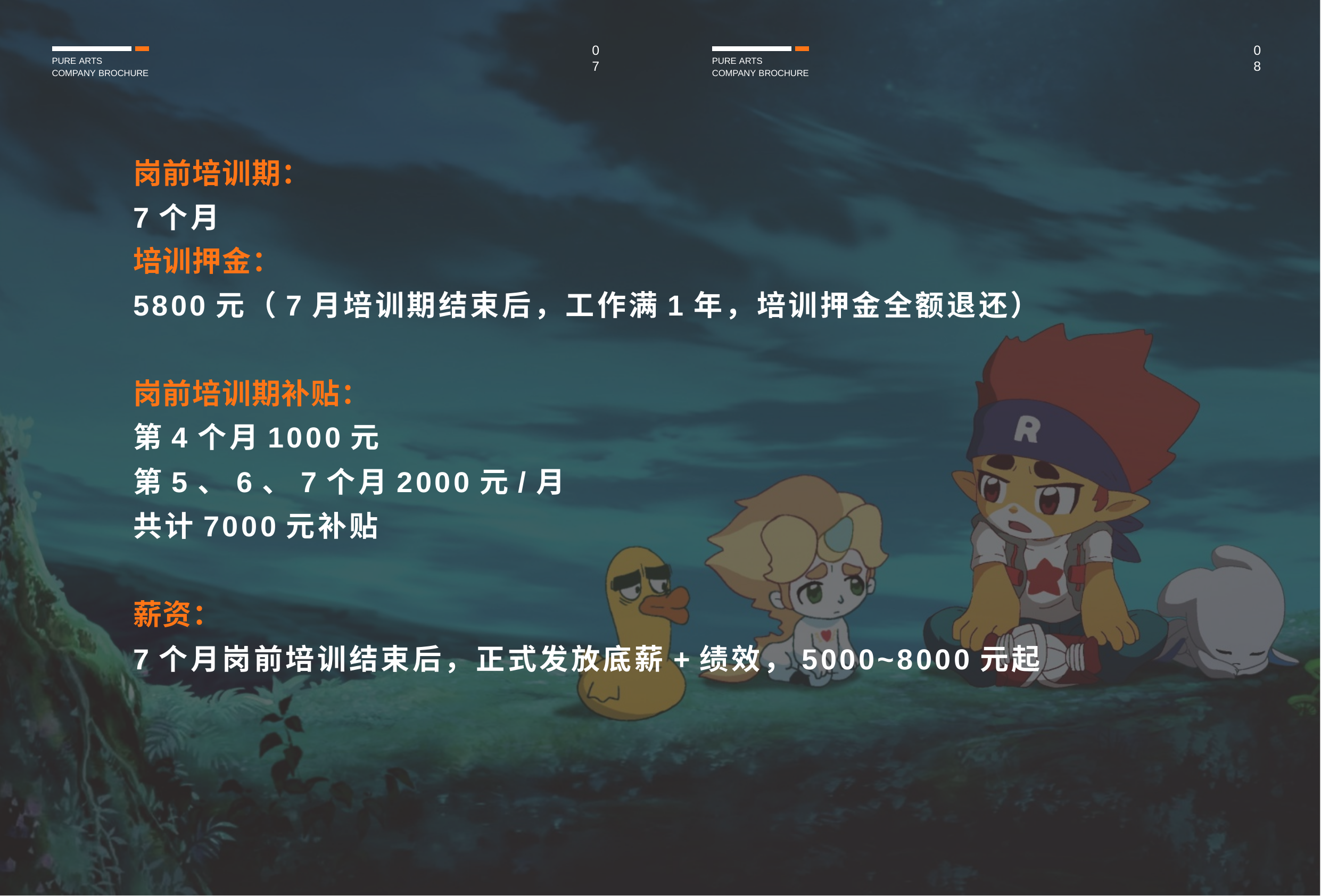

07
08

PURE ARTS
COMPANY BROCHURE
PURE ARTS
COMPANY BROCHURE
岗前培训期：
7个月
培训押金：
5800元（7月培训期结束后，工作满1年，培训押金全额退还）

岗前培训期补贴：
第4个月1000元
第5、6、7个月2000元/月
共计7000元补贴

薪资：
7个月岗前培训结束后，正式发放底薪+绩效，5000~8000元起